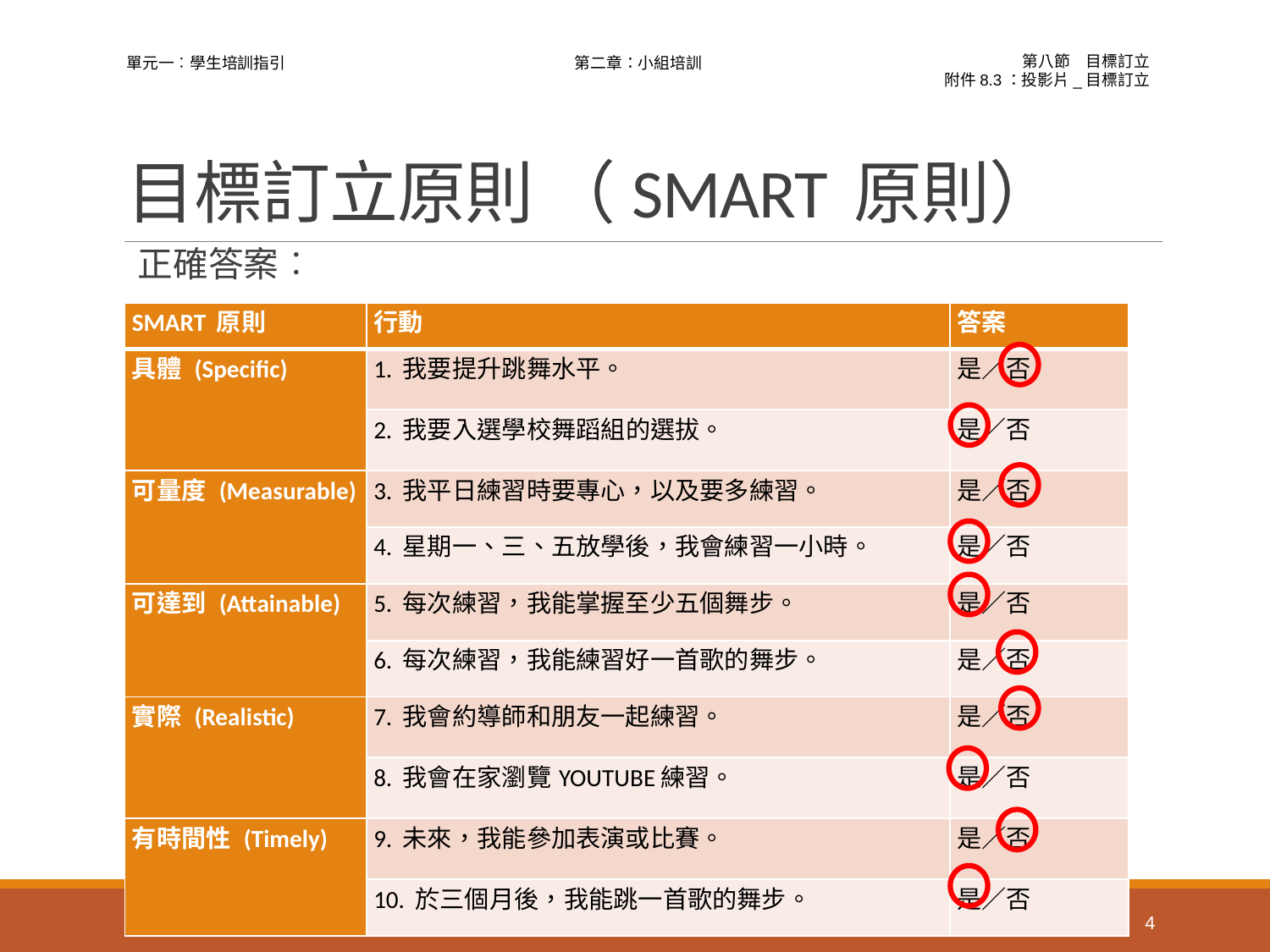

目標訂立原則 （SMART 原則）
正確答案︰

| SMART 原則 | 行動 | 答案 |
| --- | --- | --- |
| 具體 (Specific) | 1. 我要提升跳舞水平。 | 是／否 |
|  | 2. 我要入選學校舞蹈組的選拔。 | 是／否 |
| 可量度 (Measurable) | 3. 我平日練習時要專心，以及要多練習。 | 是／否 |
|  | 4. 星期一、三、五放學後，我會練習一小時。 | 是／否 |
| 可達到 (Attainable) | 5. 每次練習，我能掌握至少五個舞步。 | 是／否 |
|  | 6. 每次練習，我能練習好一首歌的舞步。 | 是／否 |
| 實際 (Realistic) | 7. 我會約導師和朋友一起練習。 | 是／否 |
|  | 8. 我會在家瀏覽YOUTUBE練習。 | 是／否 |
| 有時間性 (Timely) | 9. 未來，我能參加表演或比賽。 | 是／否 |
|  | 10. 於三個月後，我能跳一首歌的舞步。 | 是／否 |

4